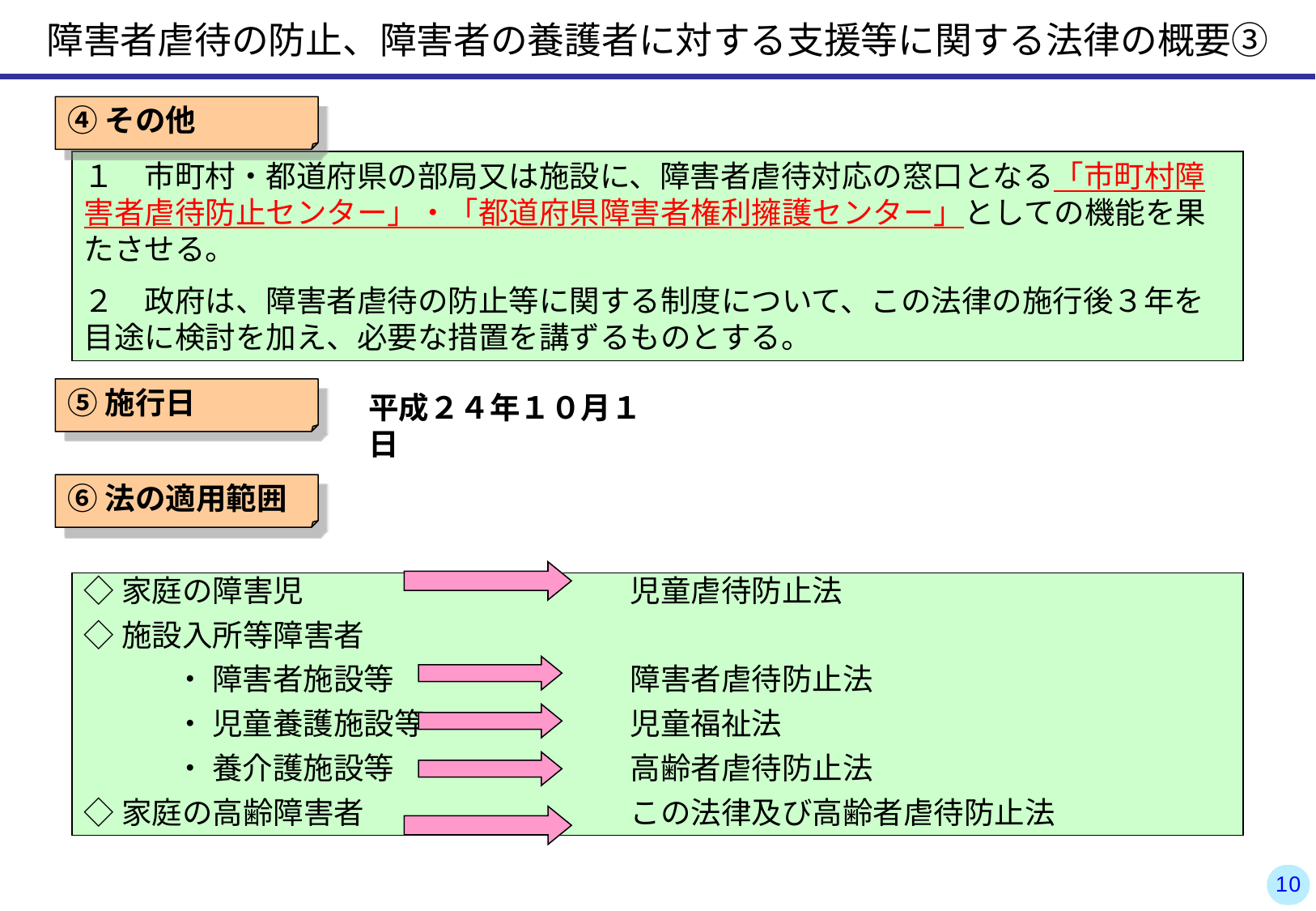

障害者虐待の防止、障害者の養護者に対する支援等に関する法律の概要③
④その他
１　市町村・都道府県の部局又は施設に、障害者虐待対応の窓口となる「市町村障害者虐待防止センター」・「都道府県障害者権利擁護センター」としての機能を果たさせる。
２　政府は、障害者虐待の防止等に関する制度について、この法律の施行後３年を目途に検討を加え、必要な措置を講ずるものとする。
⑤施行日
平成２４年１０月１日
⑥法の適用範囲
◇家庭の障害児			　　児童虐待防止法
◇施設入所等障害者
　　　・ 障害者施設等		　　障害者虐待防止法
　　　・ 児童養護施設等		　　児童福祉法
　　　・ 養介護施設等		　　高齢者虐待防止法
◇家庭の高齢障害者		　　この法律及び高齢者虐待防止法

10